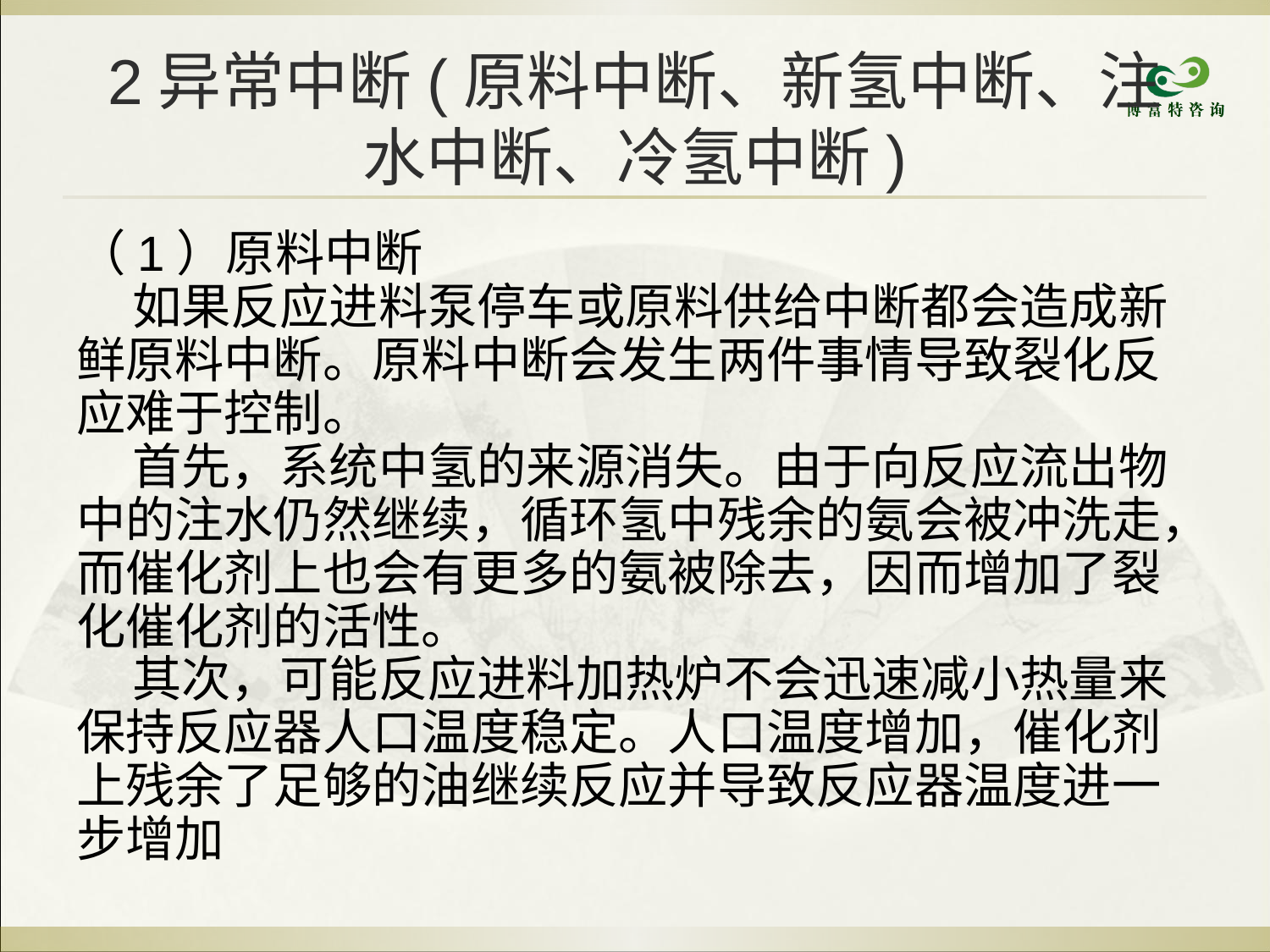

2异常中断(原料中断、新氢中断、注水中断、冷氢中断)
（1）原料中断
    如果反应进料泵停车或原料供给中断都会造成新鲜原料中断。原料中断会发生两件事情导致裂化反应难于控制。
    首先，系统中氢的来源消失。由于向反应流出物中的注水仍然继续，循环氢中残余的氨会被冲洗走，而催化剂上也会有更多的氨被除去，因而增加了裂化催化剂的活性。
    其次，可能反应进料加热炉不会迅速减小热量来保持反应器人口温度稳定。人口温度增加，催化剂上残余了足够的油继续反应并导致反应器温度进一步增加